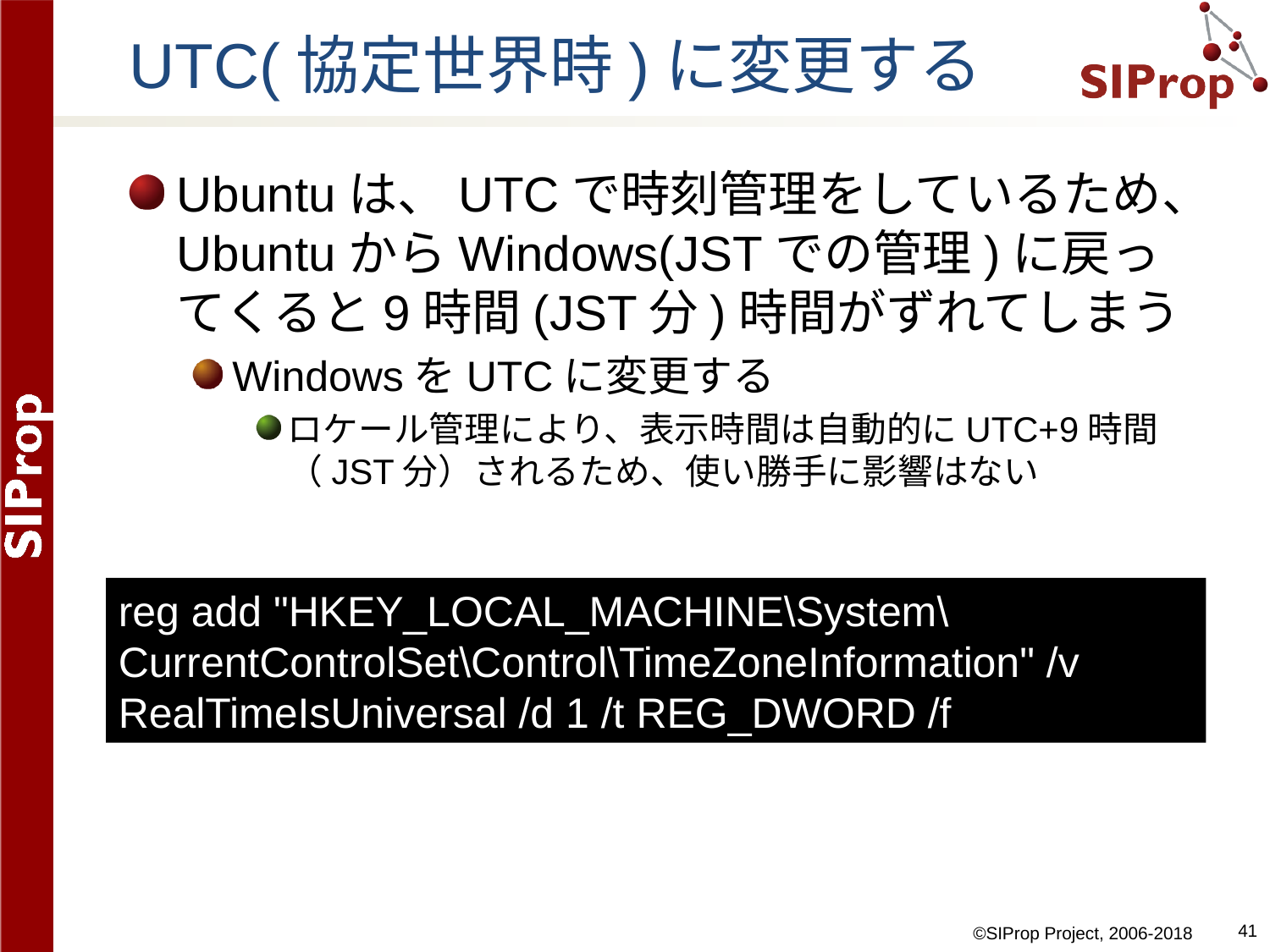

# UTC(協定世界時)に変更する
Ubuntuは、UTCで時刻管理をしているため、UbuntuからWindows(JSTでの管理)に戻ってくると9時間(JST分)時間がずれてしまう
WindowsをUTCに変更する
ロケール管理により、表示時間は自動的にUTC+9時間（JST分）されるため、使い勝手に影響はない
reg add "HKEY_LOCAL_MACHINE\System\CurrentControlSet\Control\TimeZoneInformation" /v RealTimeIsUniversal /d 1 /t REG_DWORD /f